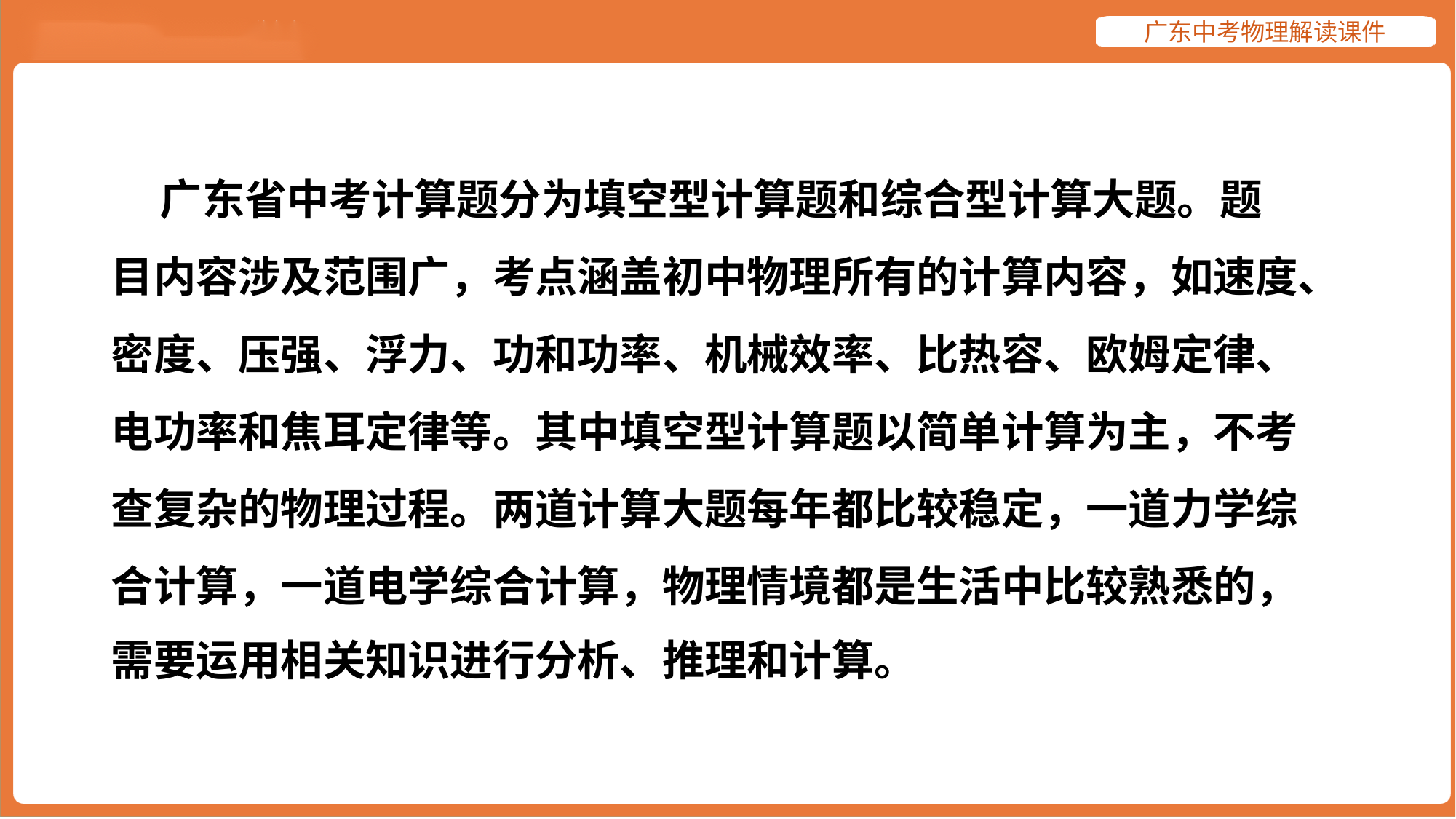

广东省中考计算题分为填空型计算题和综合型计算大题。题
目内容涉及范围广，考点涵盖初中物理所有的计算内容，如速度、
密度、压强、浮力、功和功率、机械效率、比热容、欧姆定律、
电功率和焦耳定律等。其中填空型计算题以简单计算为主，不考
查复杂的物理过程。两道计算大题每年都比较稳定，一道力学综
合计算，一道电学综合计算，物理情境都是生活中比较熟悉的，
需要运用相关知识进行分析、推理和计算。